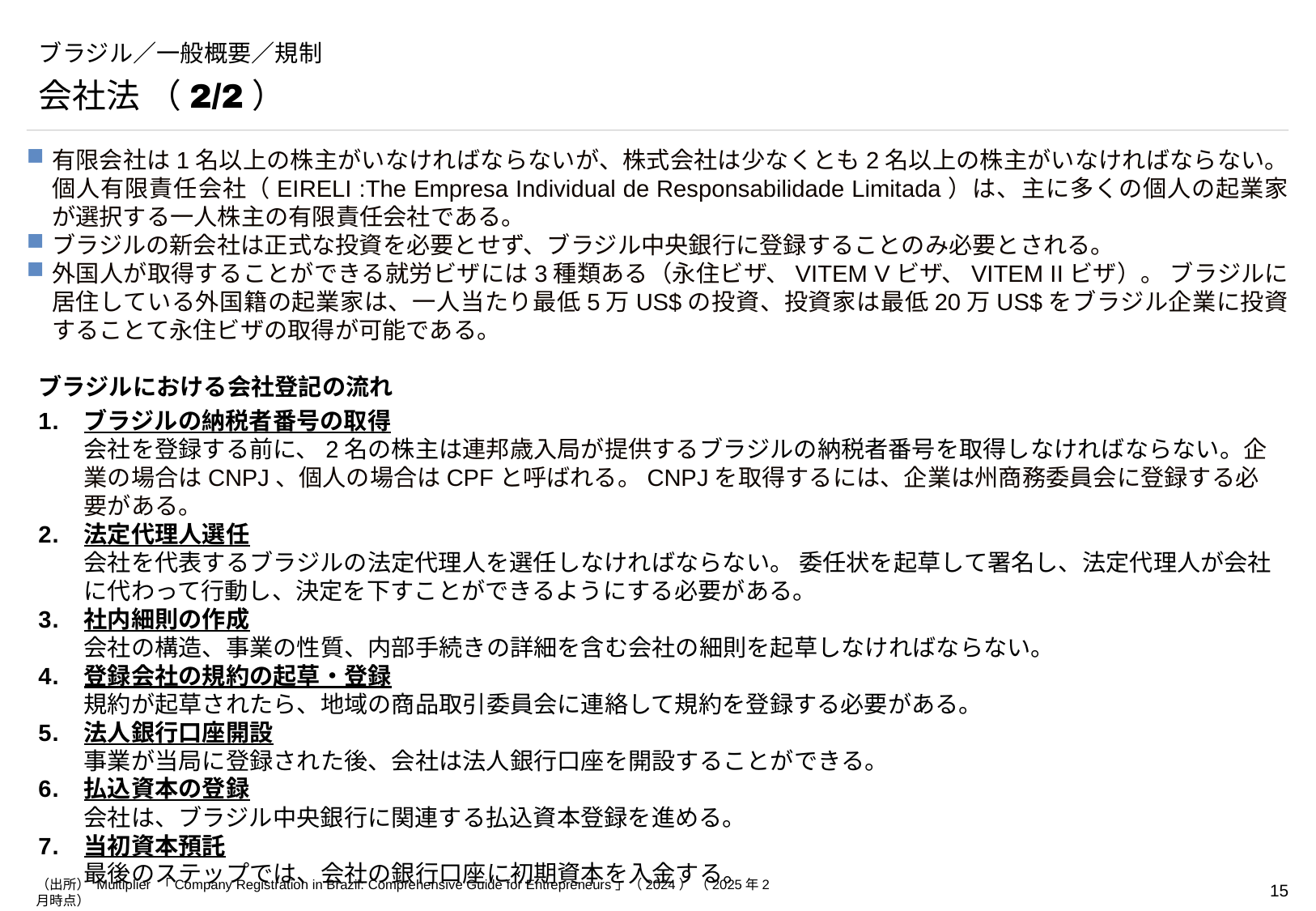

# ブラジル／一般概要／規制
会社法 （2/2）
有限会社は1名以上の株主がいなければならないが、株式会社は少なくとも2名以上の株主がいなければならない。個人有限責任会社（EIRELI :The Empresa Individual de Responsabilidade Limitada）は、主に多くの個人の起業家が選択する一人株主の有限責任会社である。
ブラジルの新会社は正式な投資を必要とせず、ブラジル中央銀行に登録することのみ必要とされる。
外国人が取得することができる就労ビザには3種類ある（永住ビザ、VITEM Vビザ、VITEM IIビザ）。 ブラジルに居住している外国籍の起業家は、一人当たり最低5万US$の投資、投資家は最低20万US$をブラジル企業に投資することて永住ビザの取得が可能である。
ブラジルにおける会社登記の流れ
ブラジルの納税者番号の取得
会社を登録する前に、2名の株主は連邦歳入局が提供するブラジルの納税者番号を取得しなければならない。企業の場合はCNPJ、個人の場合はCPFと呼ばれる。CNPJを取得するには、企業は州商務委員会に登録する必要がある。
法定代理人選任
会社を代表するブラジルの法定代理人を選任しなければならない。 委任状を起草して署名し、法定代理人が会社に代わって行動し、決定を下すことができるようにする必要がある。
社内細則の作成
会社の構造、事業の性質、内部手続きの詳細を含む会社の細則を起草しなければならない。
登録会社の規約の起草・登録
規約が起草されたら、地域の商品取引委員会に連絡して規約を登録する必要がある。
法人銀行口座開設
事業が当局に登録された後、会社は法人銀行口座を開設することができる。
払込資本の登録
会社は、ブラジル中央銀行に関連する払込資本登録を進める。
当初資本預託
最後のステップでは、会社の銀行口座に初期資本を入金する。
（出所） Multiplier 「Company Registration in Brazil: Comprehensive Guide for Entrepreneurs」（2024） （2025年2月時点）